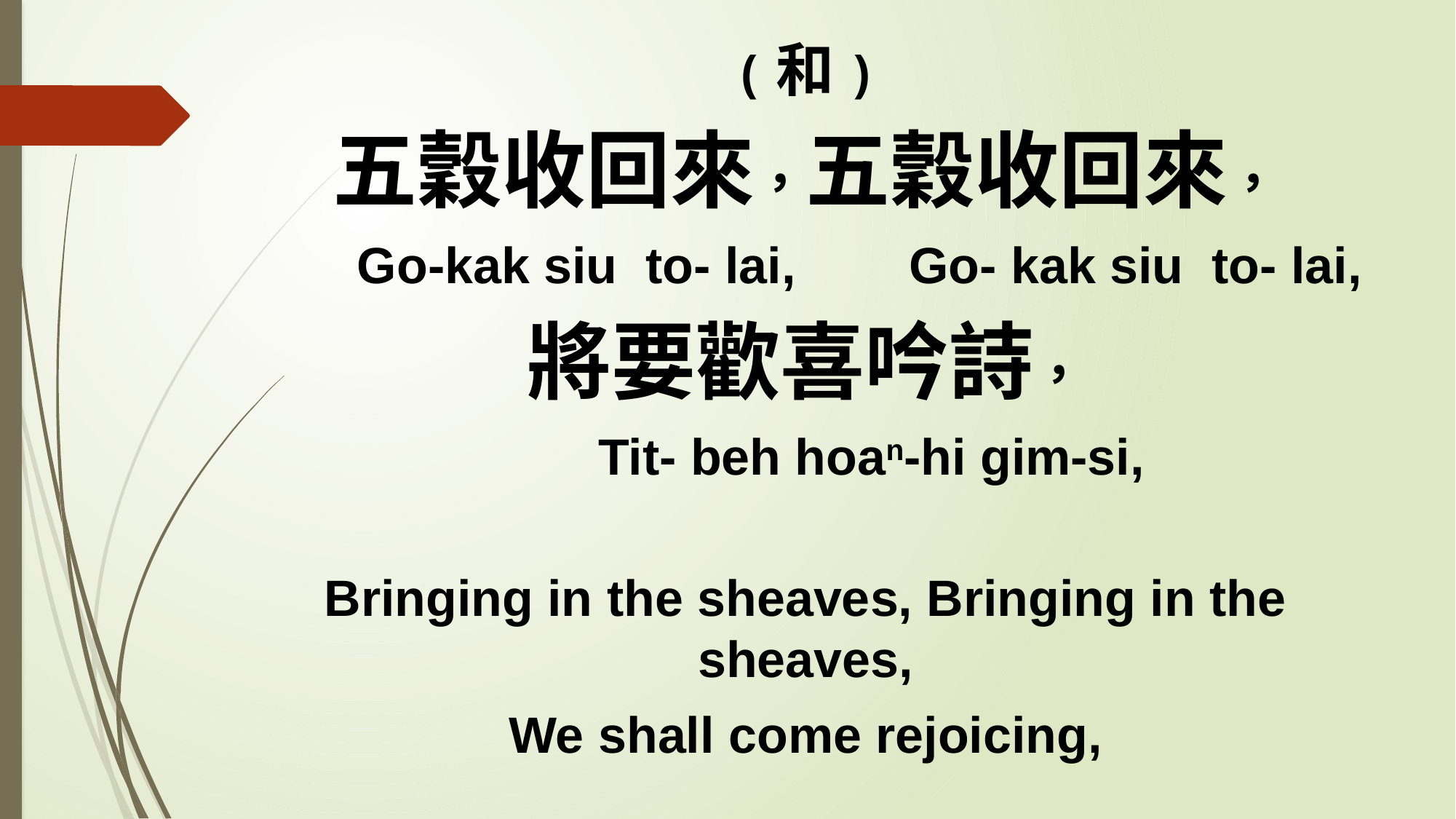

(和)
五穀收回來，五穀收回來，
        Go-kak siu  to- lai,        Go- kak siu  to- lai,
將要歡喜吟詩，
                         Tit- beh hoan-hi gim-si,

Bringing in the sheaves, Bringing in the sheaves,
We shall come rejoicing,